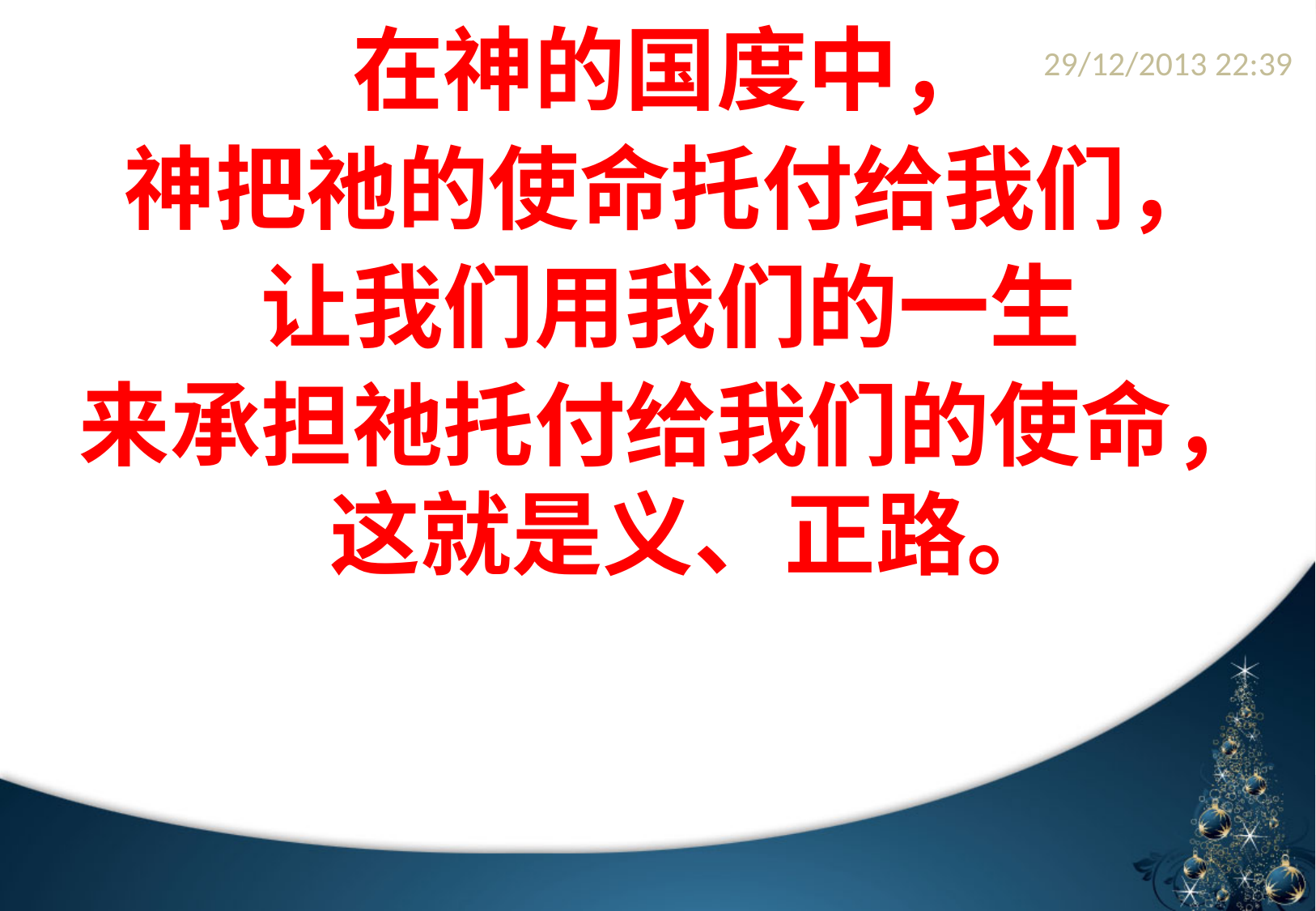

在神的国度中，
神把祂的使命托付给我们，
让我们用我们的一生
来承担祂托付给我们的使命，这就是义、正路。
29/12/2013 22:39